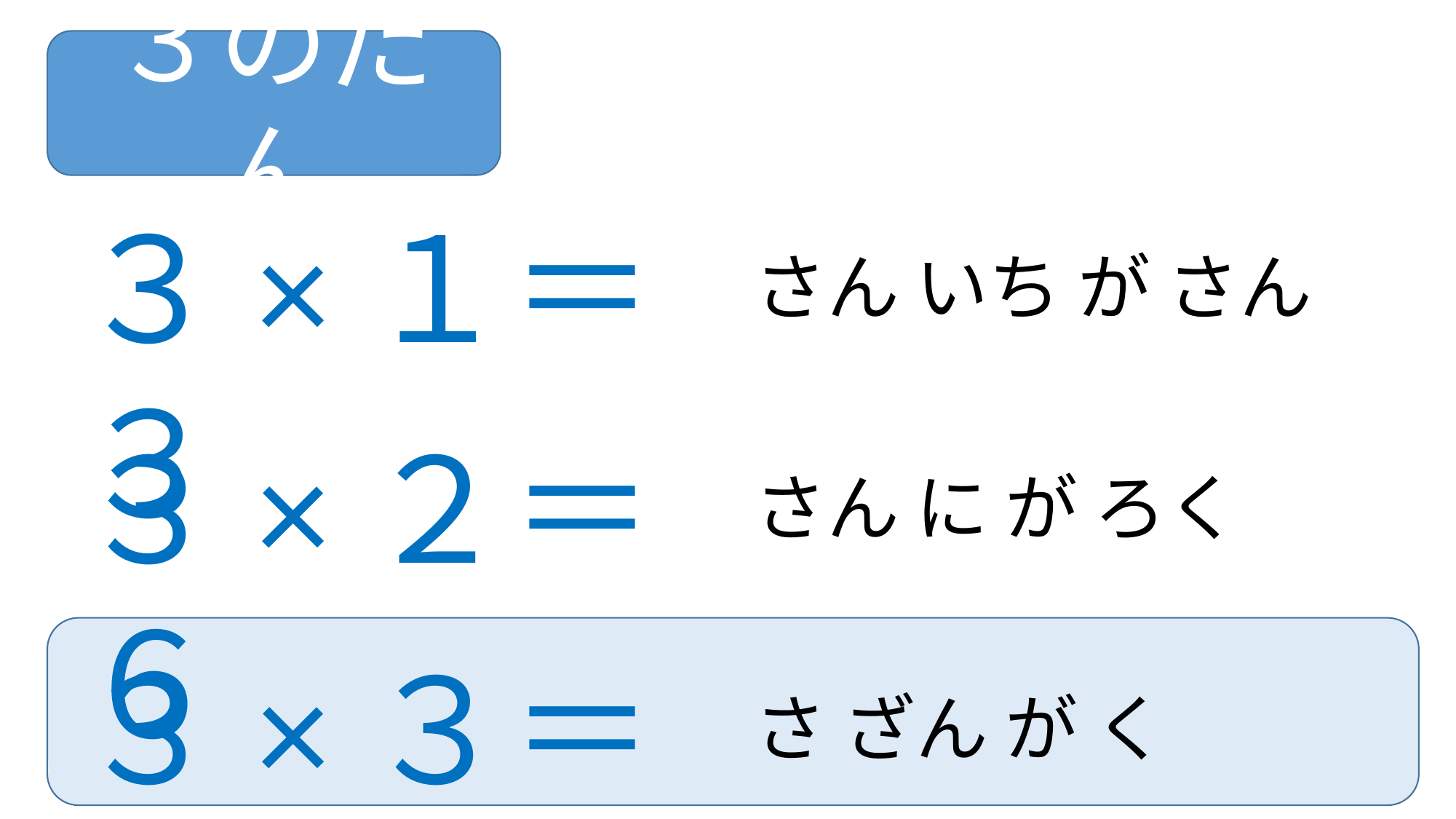

３のだん
３×１＝３
さん いち が さん
３×２＝６
さん に が ろく

３×３＝９
さ ざん が く